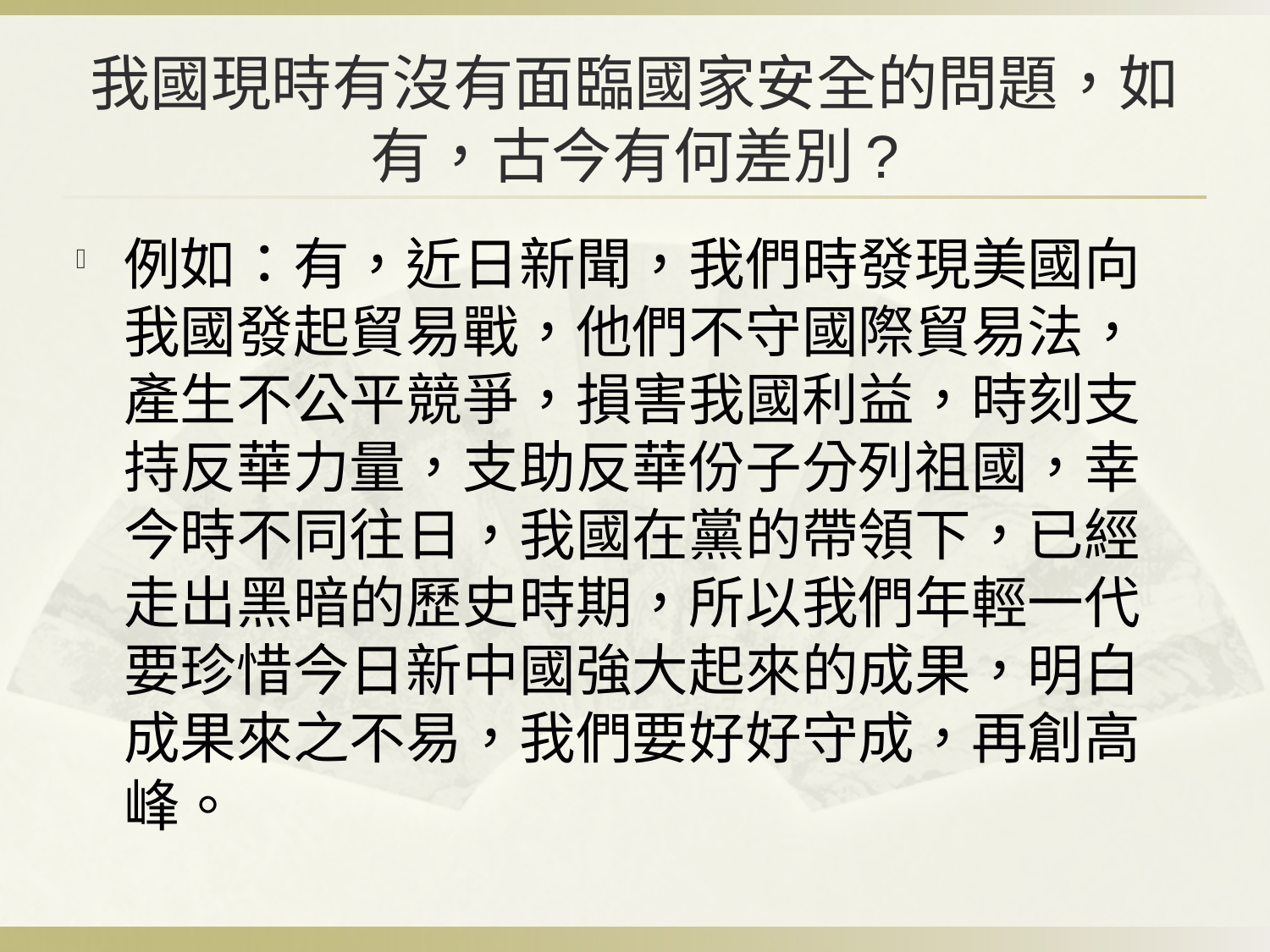

# 我國現時有沒有面臨國家安全的問題，如有，古今有何差別?
例如：有，近日新聞，我們時發現美國向我國發起貿易戰，他們不守國際貿易法，產生不公平競爭，損害我國利益，時刻支持反華力量，支助反華份子分列祖國，幸今時不同往日，我國在黨的帶領下，已經走出黑暗的歷史時期，所以我們年輕一代要珍惜今日新中國強大起來的成果，明白成果來之不易，我們要好好守成，再創高峰。